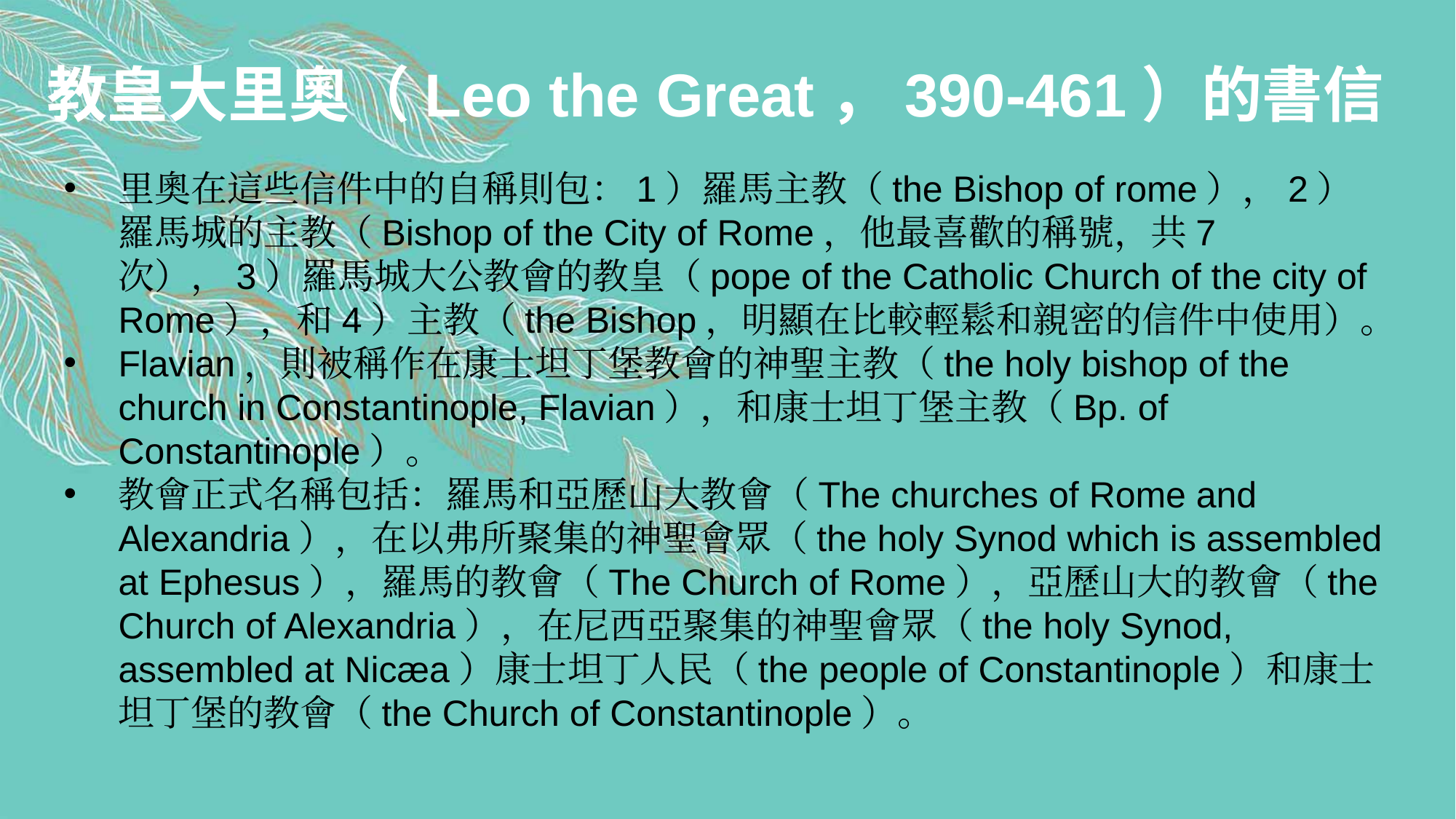

教皇大里奧（Leo the Great，390-461）的書信
里奧在這些信件中的自稱則包：1）羅馬主教（the Bishop of rome），2）羅馬城的主教（Bishop of the City of Rome，他最喜歡的稱號，共7次），3）羅馬城大公教會的教皇（pope of the Catholic Church of the city of Rome），和4）主教（the Bishop，明顯在比較輕鬆和親密的信件中使用）。
Flavian，則被稱作在康士坦丁堡教會的神聖主教（the holy bishop of the church in Constantinople, Flavian），和康士坦丁堡主教（Bp. of Constantinople）。
教會正式名稱包括：羅馬和亞歷山大教會（The churches of Rome and Alexandria），在以弗所聚集的神聖會眾（the holy Synod which is assembled at Ephesus），羅馬的教會（The Church of Rome），亞歷山大的教會（the Church of Alexandria），在尼西亞聚集的神聖會眾（the holy Synod, assembled at Nicæa）康士坦丁人民（the people of Constantinople）和康士坦丁堡的教會（the Church of Constantinople）。